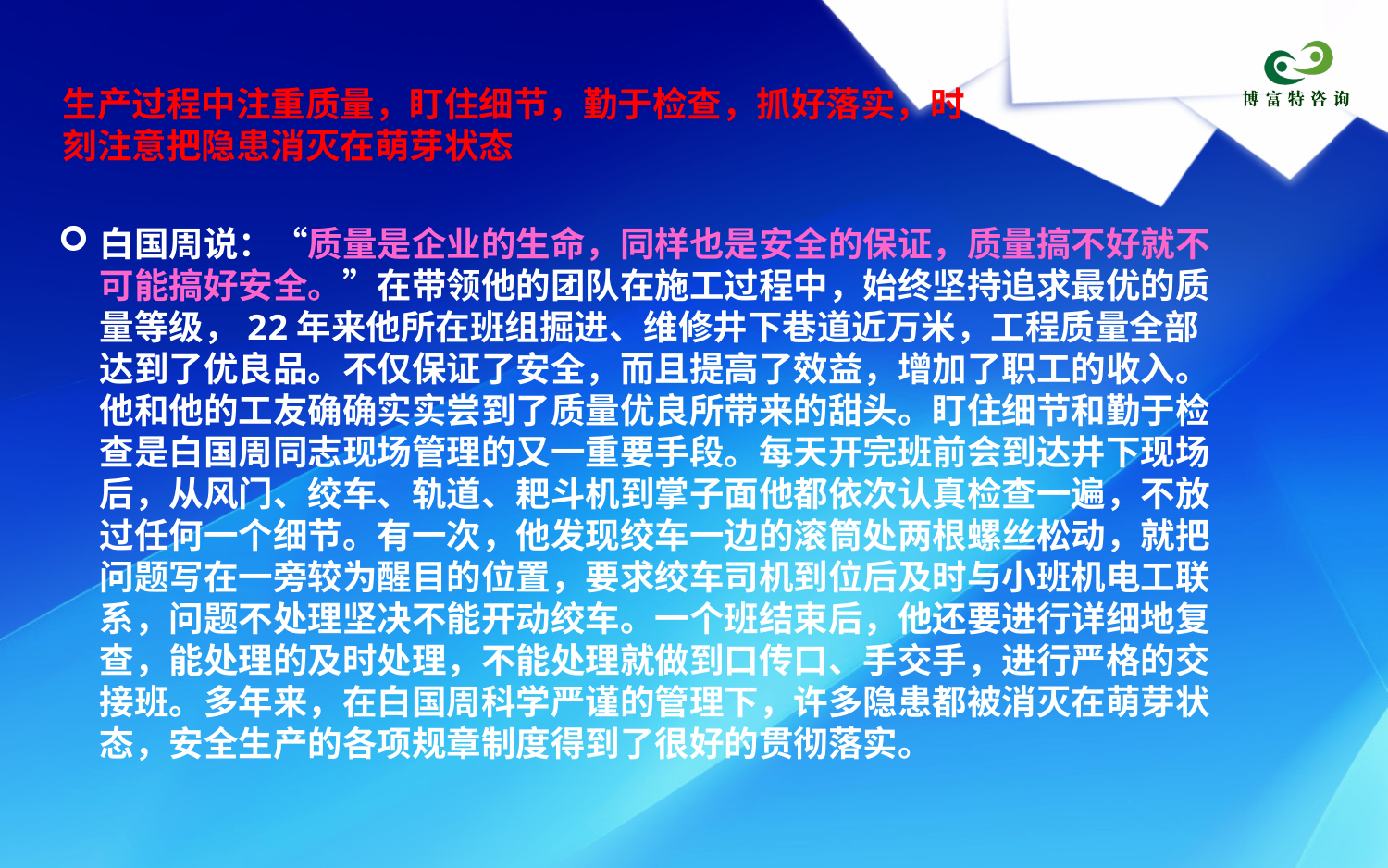

生产过程中注重质量，盯住细节，勤于检查，抓好落实，时刻注意把隐患消灭在萌芽状态
白国周说：“质量是企业的生命，同样也是安全的保证，质量搞不好就不可能搞好安全。”在带领他的团队在施工过程中，始终坚持追求最优的质量等级，22年来他所在班组掘进、维修井下巷道近万米，工程质量全部达到了优良品。不仅保证了安全，而且提高了效益，增加了职工的收入。他和他的工友确确实实尝到了质量优良所带来的甜头。盯住细节和勤于检查是白国周同志现场管理的又一重要手段。每天开完班前会到达井下现场后，从风门、绞车、轨道、耙斗机到掌子面他都依次认真检查一遍，不放过任何一个细节。有一次，他发现绞车一边的滚筒处两根螺丝松动，就把问题写在一旁较为醒目的位置，要求绞车司机到位后及时与小班机电工联系，问题不处理坚决不能开动绞车。一个班结束后，他还要进行详细地复查，能处理的及时处理，不能处理就做到口传口、手交手，进行严格的交接班。多年来，在白国周科学严谨的管理下，许多隐患都被消灭在萌芽状态，安全生产的各项规章制度得到了很好的贯彻落实。